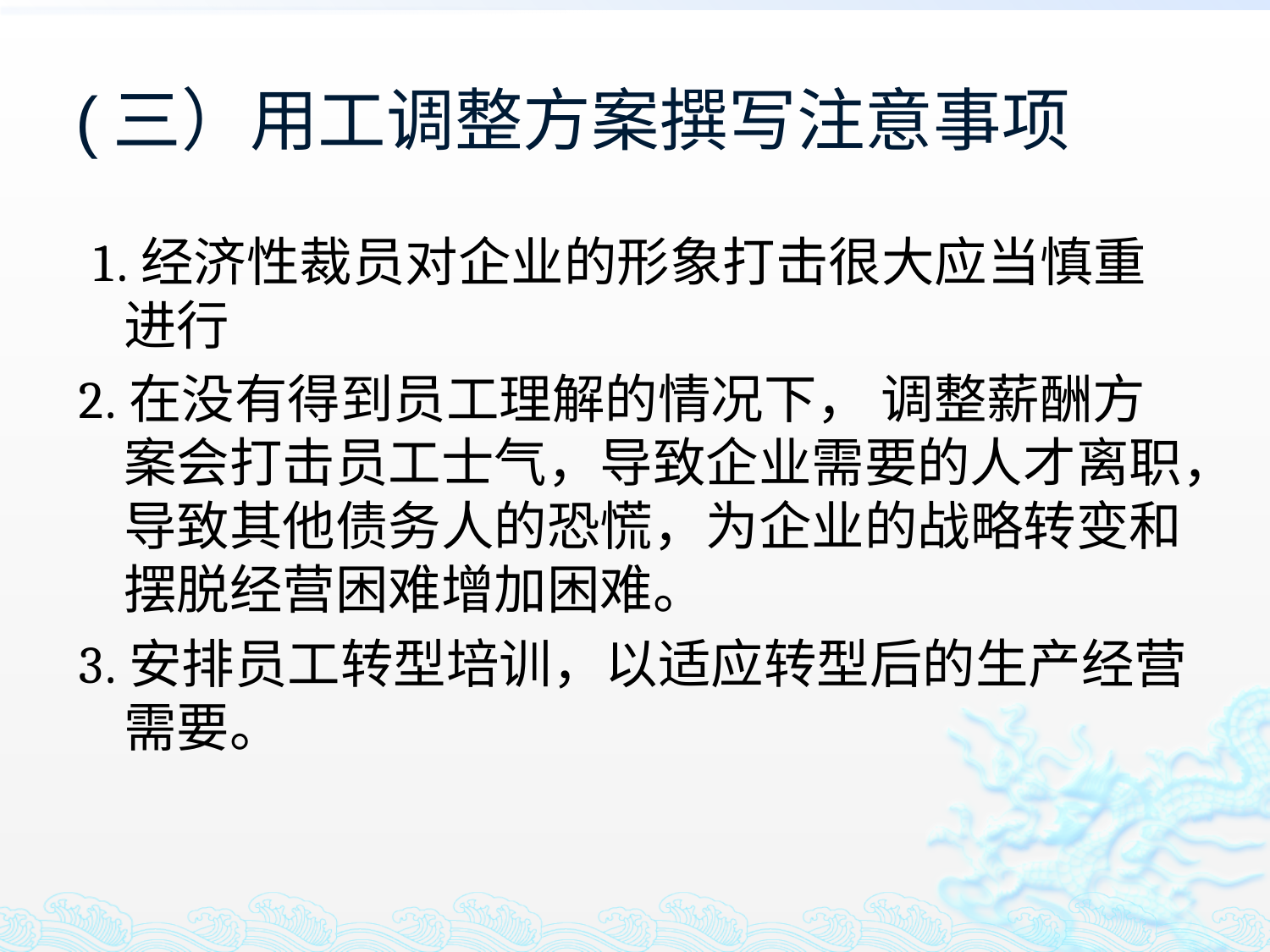

# (三）用工调整方案撰写注意事项
 1.经济性裁员对企业的形象打击很大应当慎重进行
2.在没有得到员工理解的情况下， 调整薪酬方案会打击员工士气，导致企业需要的人才离职，导致其他债务人的恐慌，为企业的战略转变和摆脱经营困难增加困难。
3.安排员工转型培训，以适应转型后的生产经营需要。